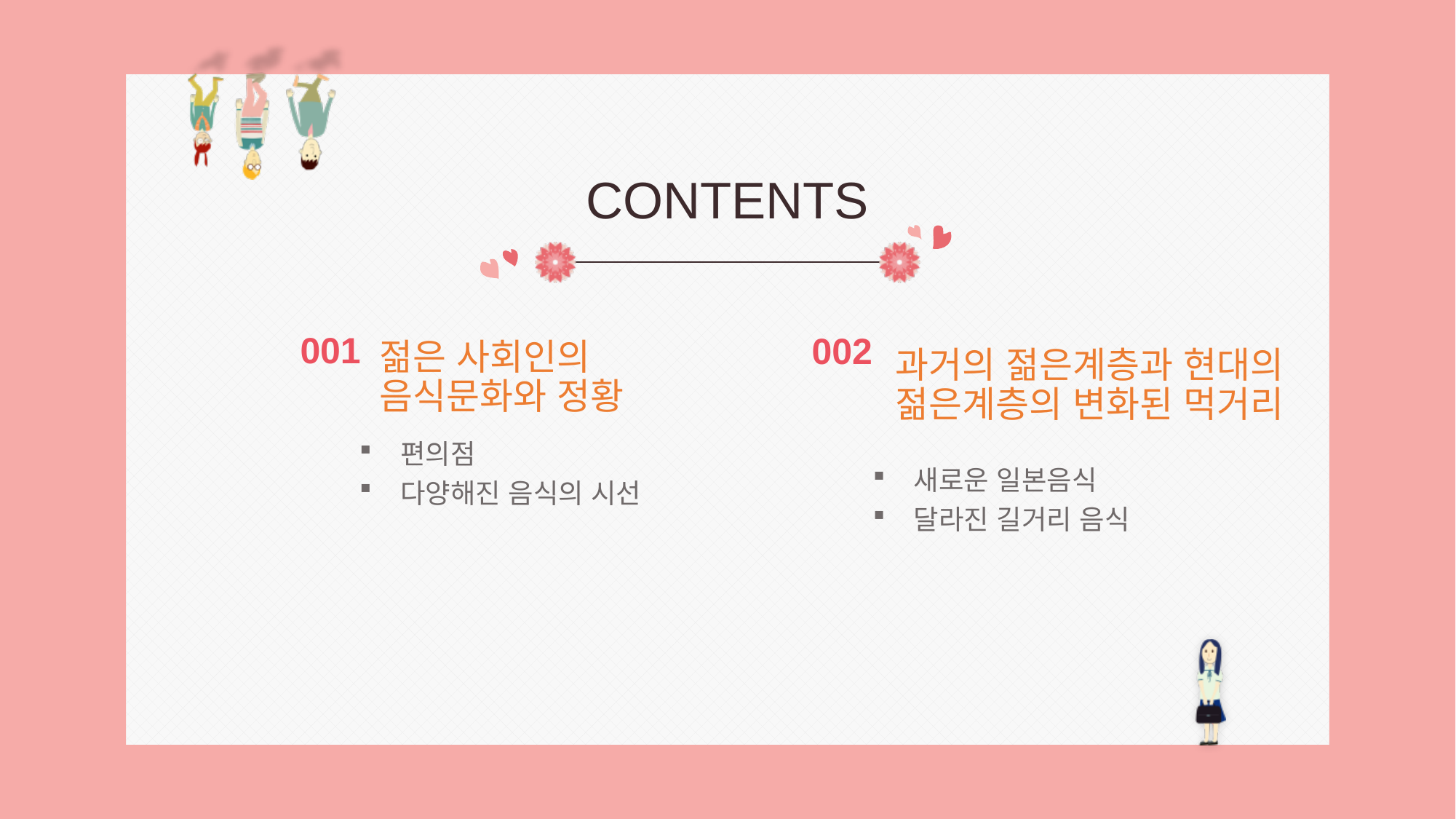

CONTENTS
001
002

젊은 사회인의 음식문화와 정황

과거의 젊은계층과 현대의 젊은계층의 변화된 먹거리

편의점
다양해진 음식의 시선

새로운 일본음식
달라진 길거리 음식